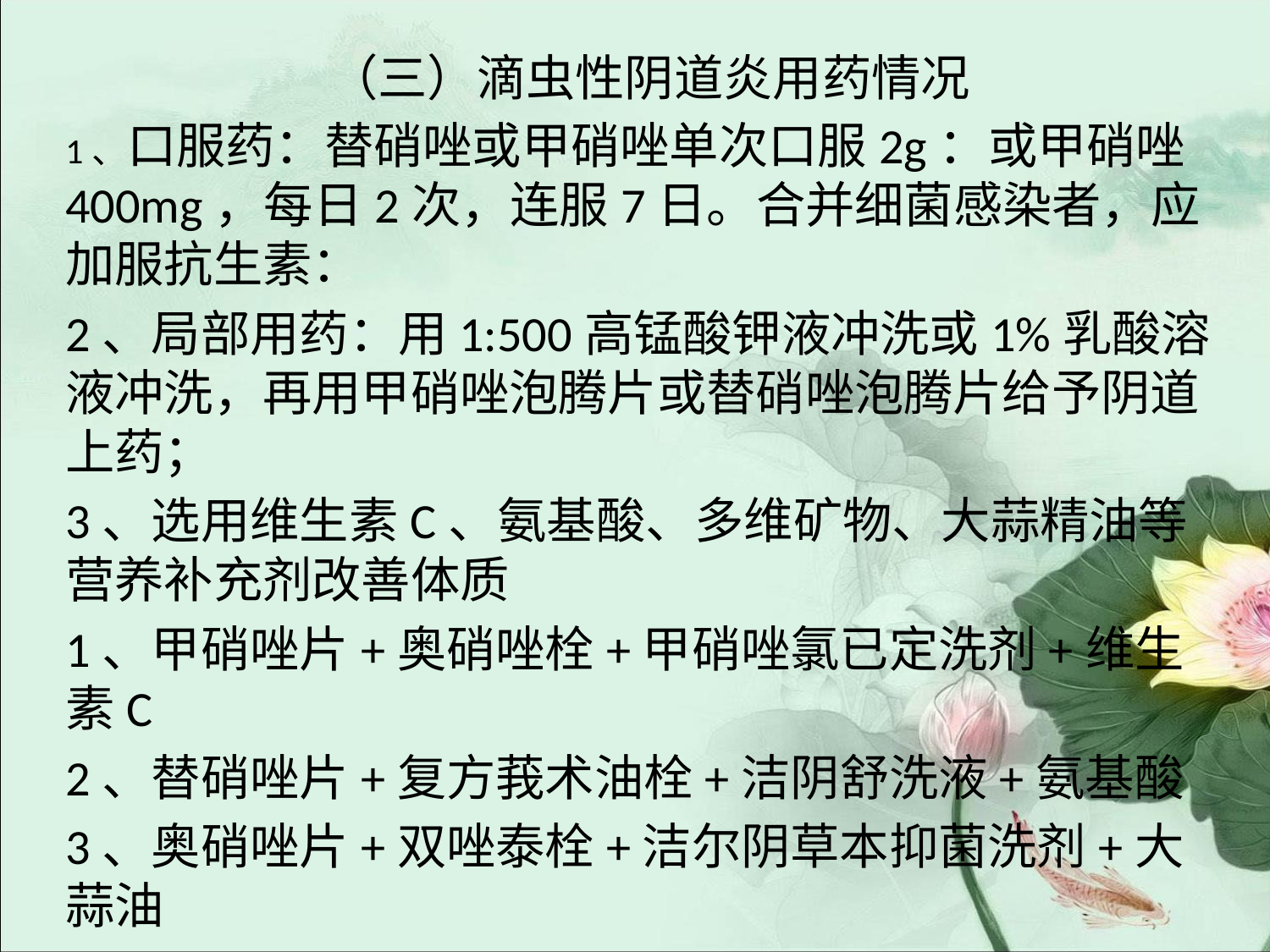

# （三）滴虫性阴道炎用药情况
1、口服药：替硝唑或甲硝唑单次口服2g：或甲硝唑400mg，每日2次，连服7日。合并细菌感染者，应加服抗生素：
2、局部用药：用1:500高锰酸钾液冲洗或1%乳酸溶液冲洗，再用甲硝唑泡腾片或替硝唑泡腾片给予阴道上药；
3、选用维生素C、氨基酸、多维矿物、大蒜精油等营养补充剂改善体质
1、甲硝唑片+奥硝唑栓+甲硝唑氯已定洗剂+维生素C
2、替硝唑片+复方莪术油栓+洁阴舒洗液+氨基酸
3、奥硝唑片+双唑泰栓+洁尔阴草本抑菌洗剂+大蒜油